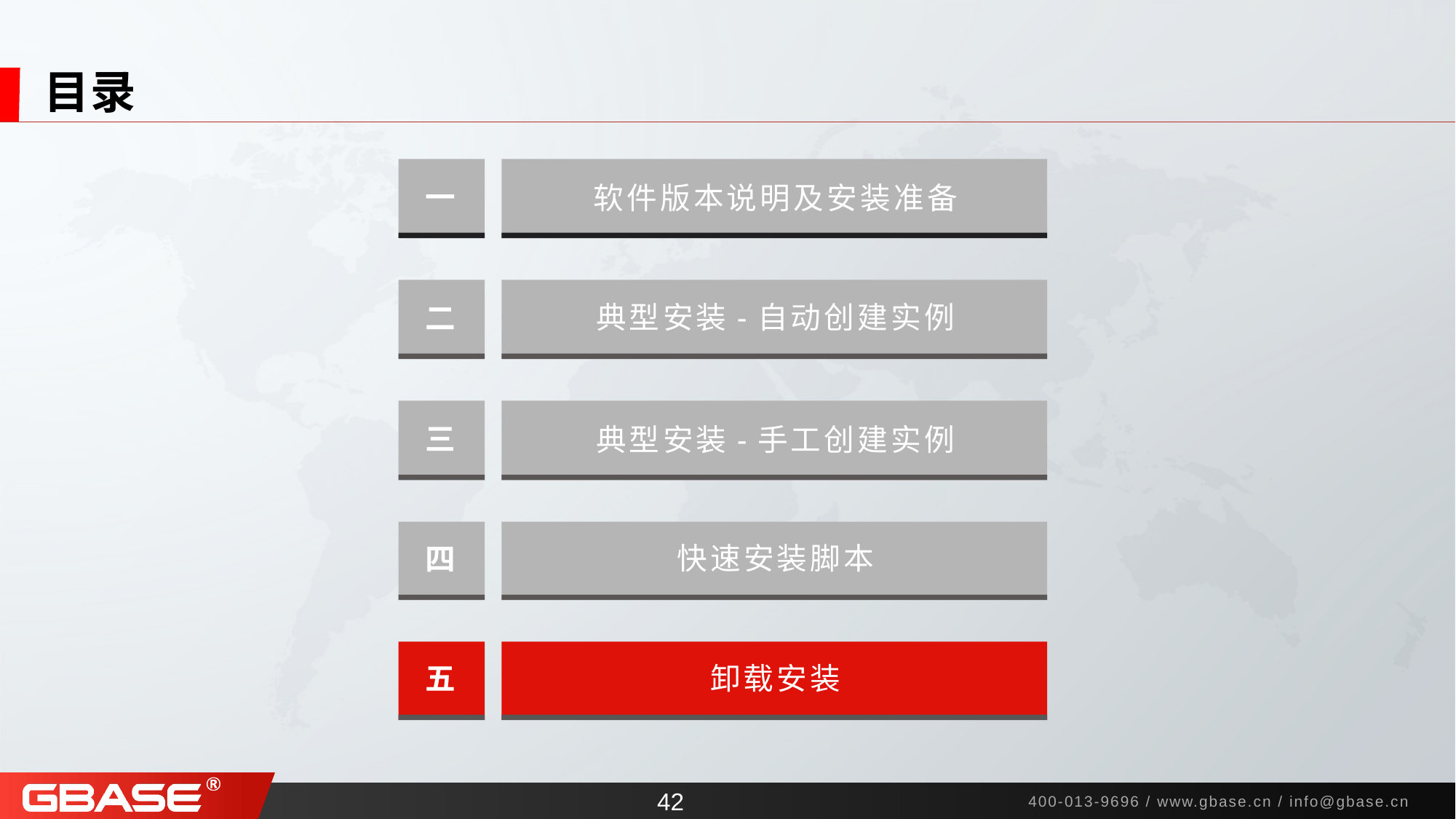

# 目录

一
软件版本说明及安装准备

典型安装-自动创建实例
二

三
典型安装-手工创建实例

快速安装脚本
四

卸载安装
五